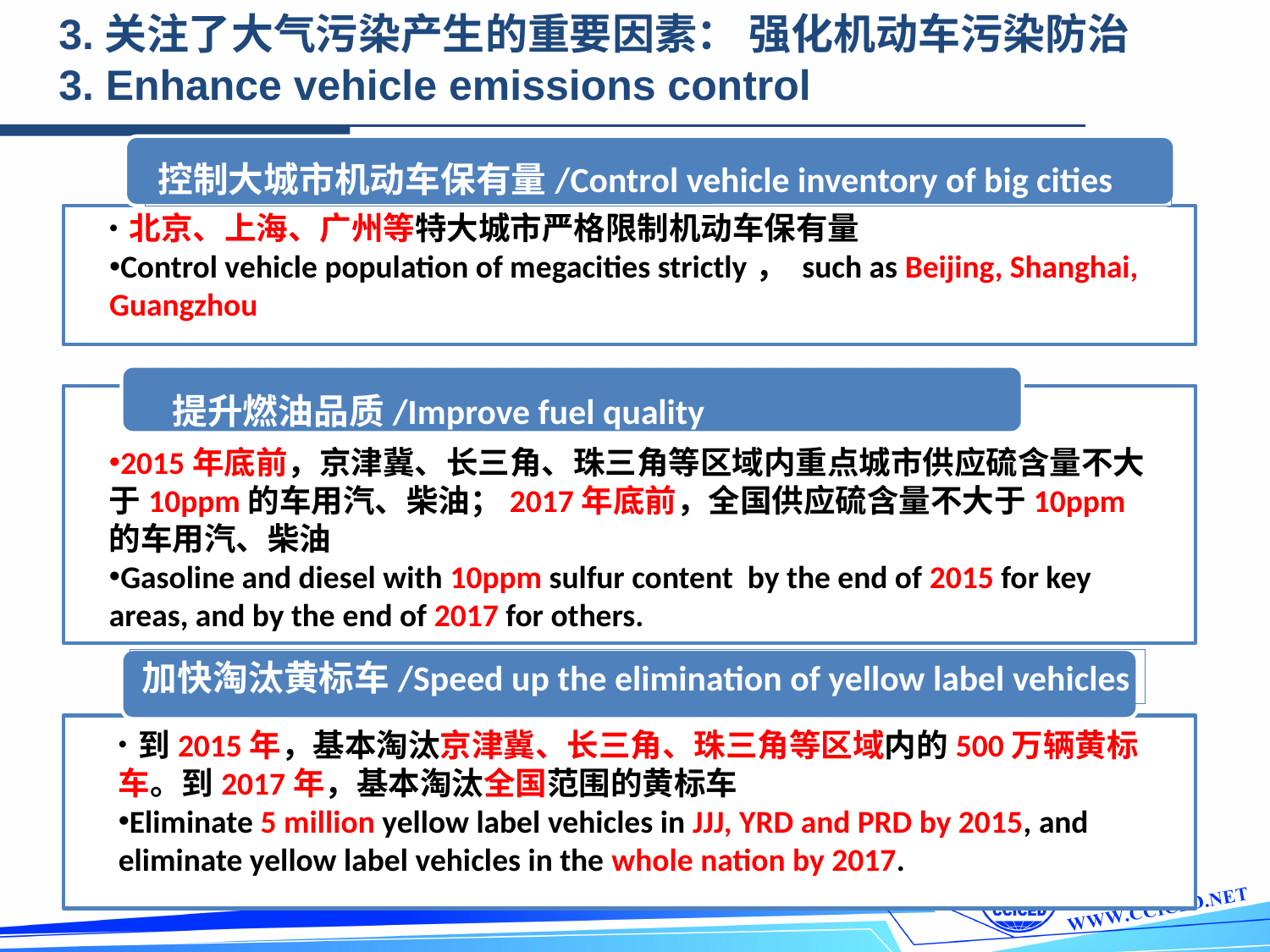

3.关注了大气污染产生的重要因素： 强化机动车污染防治
3. Enhance vehicle emissions control

控制大城市机动车保有量/Control vehicle inventory of big cities
 北京、上海、广州等特大城市严格限制机动车保有量
Control vehicle population of megacities strictly， such as Beijing, Shanghai, Guangzhou

提升燃油品质/Improve fuel quality

2015年底前，京津冀、长三角、珠三角等区域内重点城市供应硫含量不大于10ppm的车用汽、柴油；2017年底前，全国供应硫含量不大于10ppm的车用汽、柴油
Gasoline and diesel with 10ppm sulfur content  by the end of 2015 for key areas, and by the end of 2017 for others.

加快淘汰黄标车/Speed up the elimination of yellow label vehicles

 到2015年，基本淘汰京津冀、长三角、珠三角等区域内的500万辆黄标车。到2017年，基本淘汰全国范围的黄标车
Eliminate 5 million yellow label vehicles in JJJ, YRD and PRD by 2015, and eliminate yellow label vehicles in the whole nation by 2017.